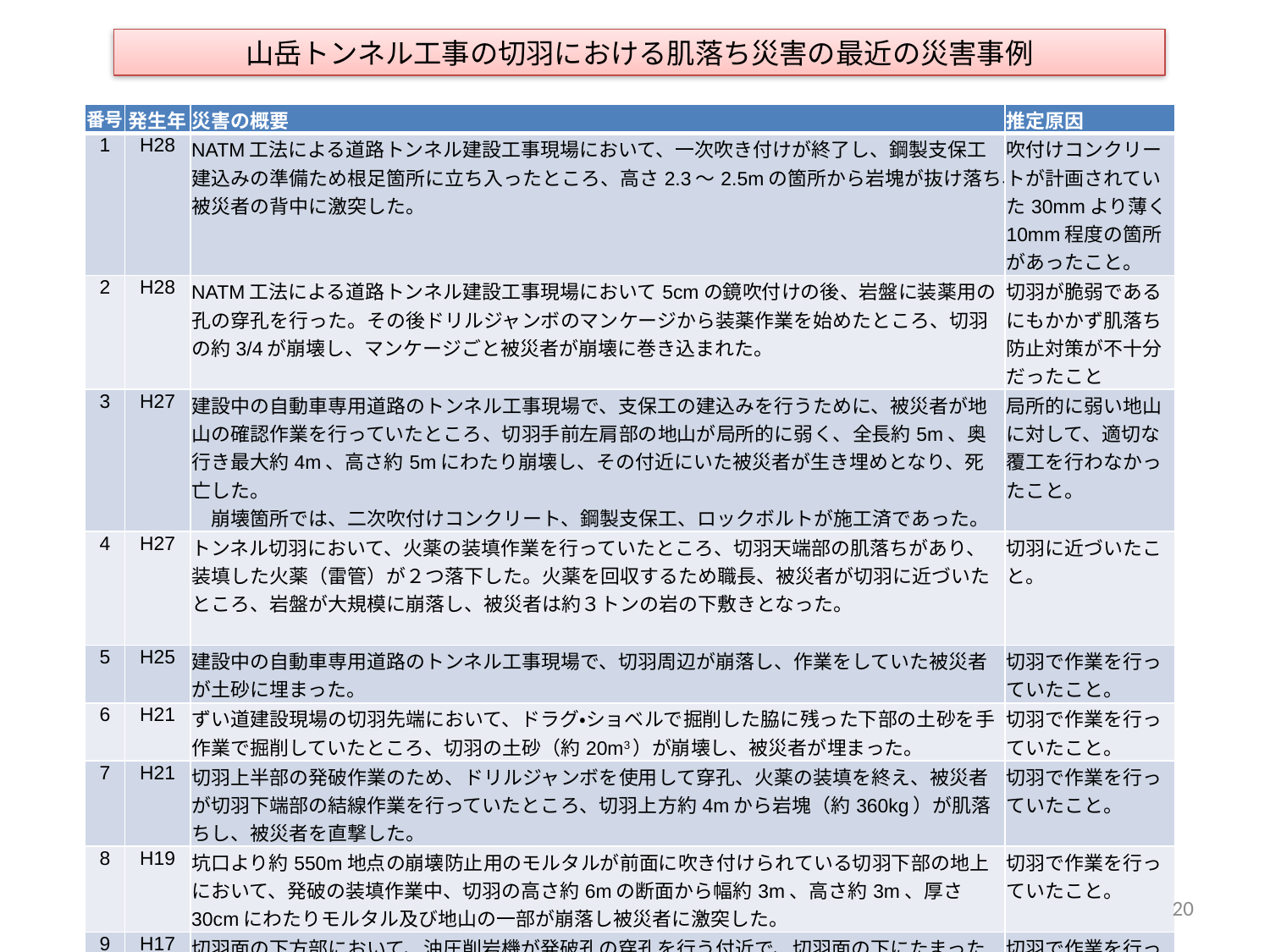

山岳トンネル工事の切羽における肌落ち災害の最近の災害事例
| 番号 | 発生年 | 災害の概要 | 推定原因 |
| --- | --- | --- | --- |
| 1 | H28 | NATM工法による道路トンネル建設工事現場において、一次吹き付けが終了し、鋼製支保工建込みの準備ため根足箇所に立ち入ったところ、高さ2.3～2.5mの箇所から岩塊が抜け落ち、被災者の背中に激突した。 | 吹付けコンクリートが計画されていた30mmより薄く10mm程度の箇所があったこと。 |
| 2 | H28 | NATM工法による道路トンネル建設工事現場において5cmの鏡吹付けの後、岩盤に装薬用の孔の穿孔を行った。その後ドリルジャンボのマンケージから装薬作業を始めたところ、切羽の約3/4が崩壊し、マンケージごと被災者が崩壊に巻き込まれた。 | 切羽が脆弱であるにもかかず肌落ち防止対策が不十分だったこと |
| 3 | H27 | 建設中の自動車専用道路のトンネル工事現場で、支保工の建込みを行うために、被災者が地山の確認作業を行っていたところ、切羽手前左肩部の地山が局所的に弱く、全長約5m、奥行き最大約4m、高さ約5mにわたり崩壊し、その付近にいた被災者が生き埋めとなり、死亡した。 　崩壊箇所では、二次吹付けコンクリート、鋼製支保工、ロックボルトが施工済であった。 | 局所的に弱い地山に対して、適切な覆工を行わなかったこと。 |
| 4 | H27 | トンネル切羽において、火薬の装填作業を行っていたところ、切羽天端部の肌落ちがあり、装填した火薬（雷管）が２つ落下した。火薬を回収するため職長、被災者が切羽に近づいたところ、岩盤が大規模に崩落し、被災者は約３トンの岩の下敷きとなった。 | 切羽に近づいたこと。 |
| 5 | H25 | 建設中の自動車専用道路のトンネル工事現場で、切羽周辺が崩落し、作業をしていた被災者が土砂に埋まった。 | 切羽で作業を行っていたこと。 |
| 6 | H21 | ずい道建設現場の切羽先端において、ドラグ・ショベルで掘削した脇に残った下部の土砂を手作業で掘削していたところ、切羽の土砂（約20m3）が崩壊し、被災者が埋まった。 | 切羽で作業を行っていたこと。 |
| 7 | H21 | 切羽上半部の発破作業のため、ドリルジャンボを使用して穿孔、火薬の装填を終え、被災者が切羽下端部の結線作業を行っていたところ、切羽上方約4mから岩塊（約360kg）が肌落ちし、被災者を直撃した。 | 切羽で作業を行っていたこと。 |
| 8 | H19 | 坑口より約550m地点の崩壊防止用のモルタルが前面に吹き付けられている切羽下部の地上において、発破の装填作業中、切羽の高さ約6mの断面から幅約3m、高さ約3m、厚さ30cmにわたりモルタル及び地山の一部が崩落し被災者に激突した。 | 切羽で作業を行っていたこと。 |
| 9 | H17 | 切羽面の下方部において、油圧削岩機が発破孔の穿孔を行う付近で、切羽面の下にたまった岩石を鍬を用いて搬出する作業中に、切羽の天井最上部付近（高さ約5m）から一次吹き付けを終えたコンクリート片（縦・横・厚さ約65×30×13cm、重量約60kg）及び岩塊（重量約30kg）が剥離して落下し、被災者の頭部に当たった。 | 切羽で作業を行っていたこと。 |
| 10 | H15 | NATM工法によるトンネル工事現場（延長334m）において、坑口から約110mの地点で切羽鏡面の発破準備作業中、ホイールジャンボのバスケット上から切羽への装薬を行っていたところ、切羽の下端より高さ約6mの位置から、高さ1.1m、幅1.1m、約0.3m3の岩塊が崩壊して直撃された。 | 切羽で作業を行っていたこと。 |
20